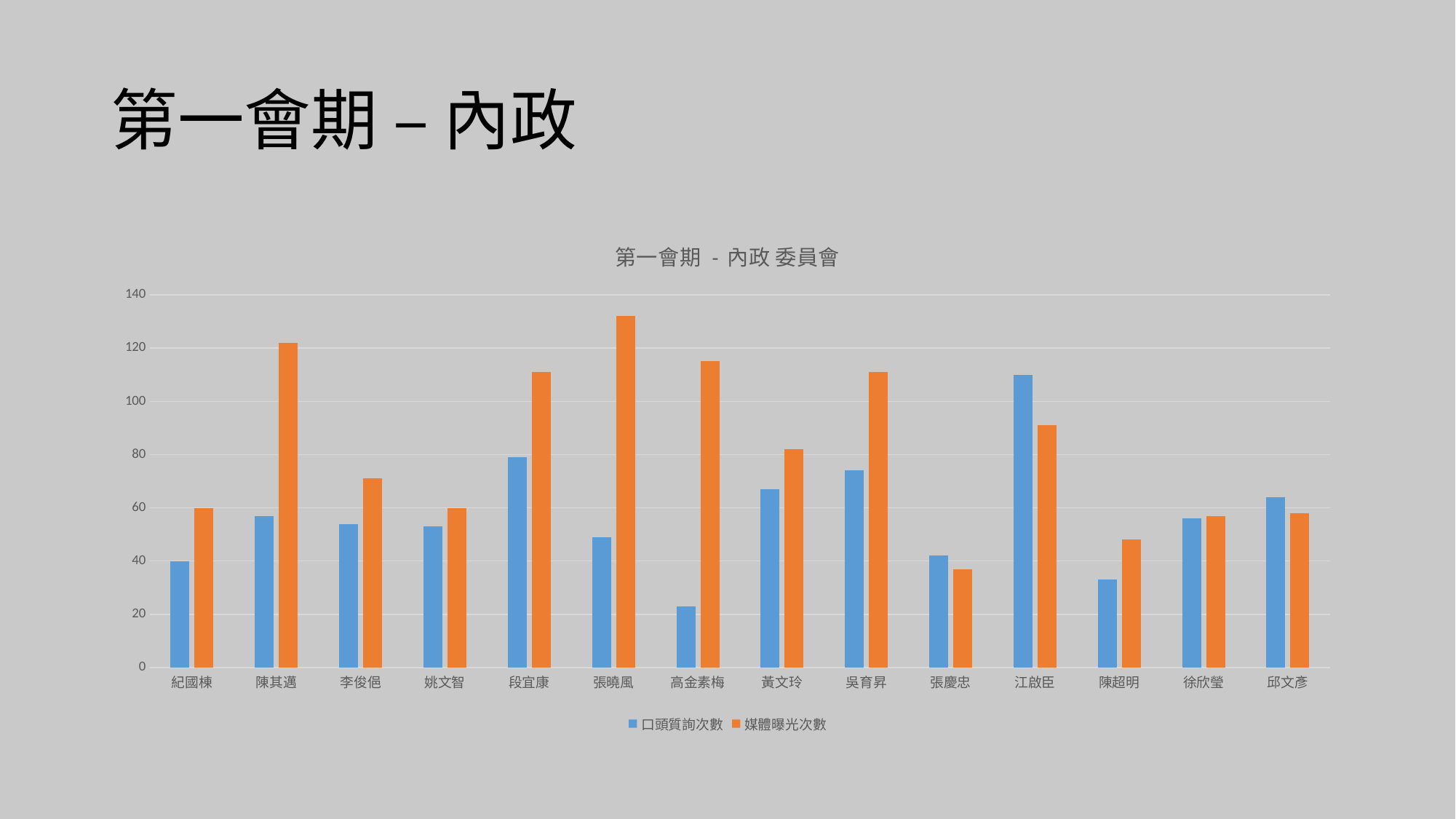

# 第一會期 – 內政

### Chart: 第一會期 - 內政 委員會

| Category | 口頭質詢次數 | 媒體曝光次數 |
|---|---|---|
| 紀國棟 | 40.0 | 60.0 |
| 陳其邁 | 57.0 | 122.0 |
| 李俊俋 | 54.0 | 71.0 |
| 姚文智 | 53.0 | 60.0 |
| 段宜康 | 79.0 | 111.0 |
| 張曉風 | 49.0 | 132.0 |
| 高金素梅 | 23.0 | 115.0 |
| 黃文玲 | 67.0 | 82.0 |
| 吳育昇 | 74.0 | 111.0 |
| 張慶忠 | 42.0 | 37.0 |
| 江啟臣 | 110.0 | 91.0 |
| 陳超明 | 33.0 | 48.0 |
| 徐欣瑩 | 56.0 | 57.0 |
| 邱文彥 | 64.0 | 58.0 |